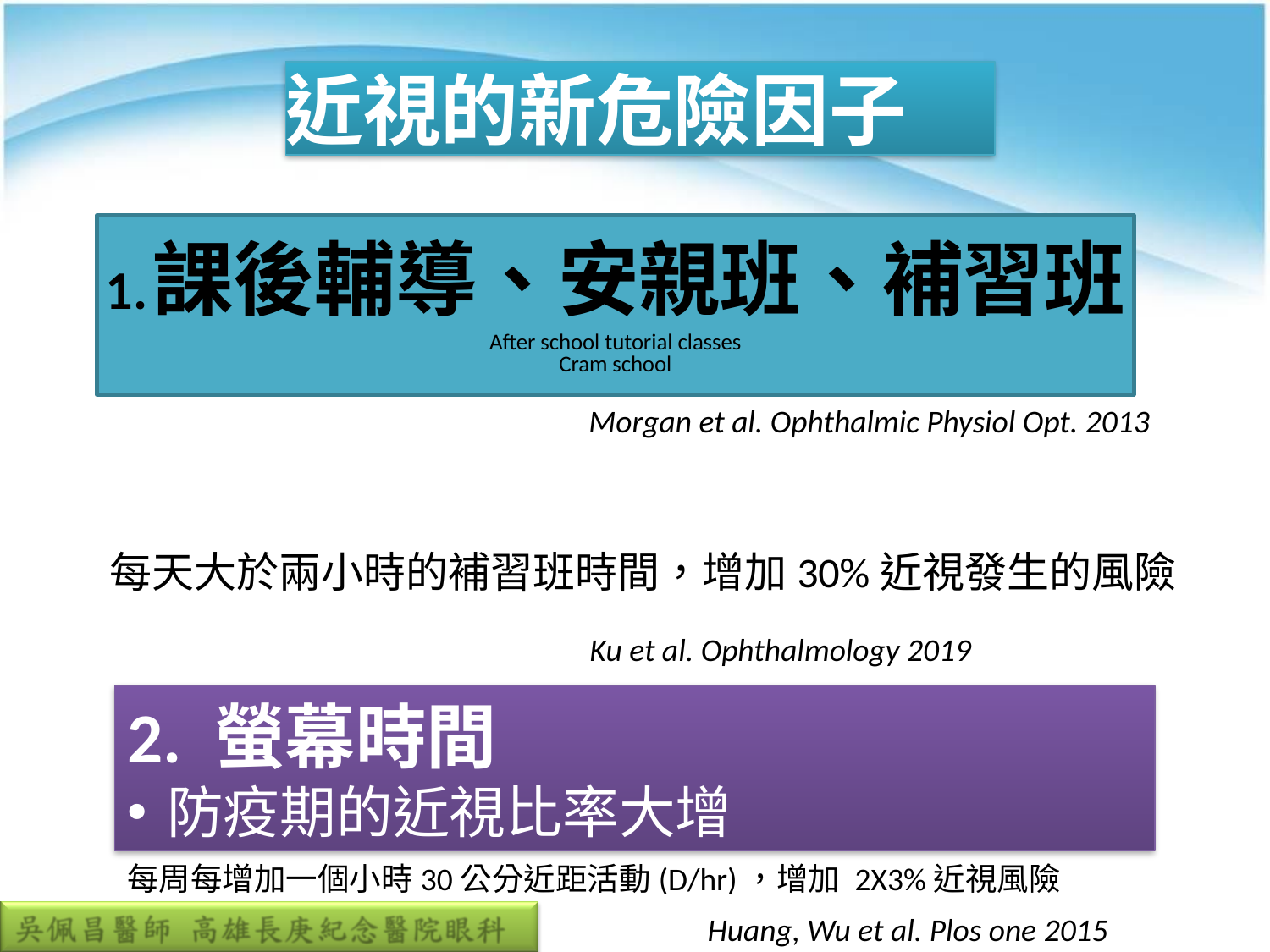

#
近視的新危險因子
1.課後輔導、安親班、補習班
After school tutorial classes
Cram school
Morgan et al. Ophthalmic Physiol Opt. 2013
每天大於兩小時的補習班時間，增加30%近視發生的風險
Ku et al. Ophthalmology 2019
2. 螢幕時間
防疫期的近視比率大增
每周每增加一個小時30公分近距活動(D/hr)，增加 2X3%近視風險
Huang, Wu et al. Plos one 2015